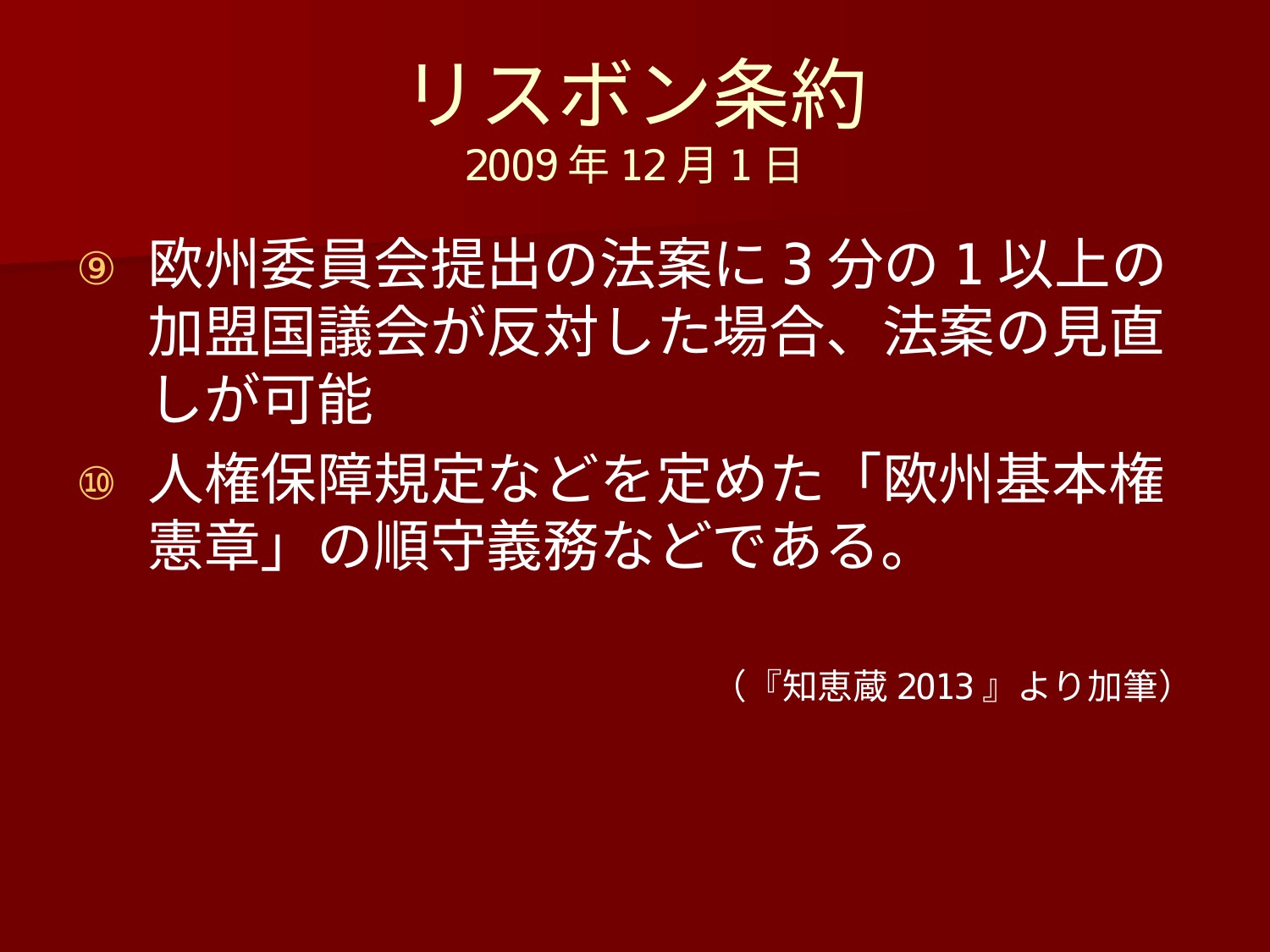

# リスボン条約 2009年12月1日
欧州委員会提出の法案に3分の1以上の加盟国議会が反対した場合、法案の見直しが可能
人権保障規定などを定めた「欧州基本権憲章」の順守義務などである。

（『知恵蔵2013』より加筆）